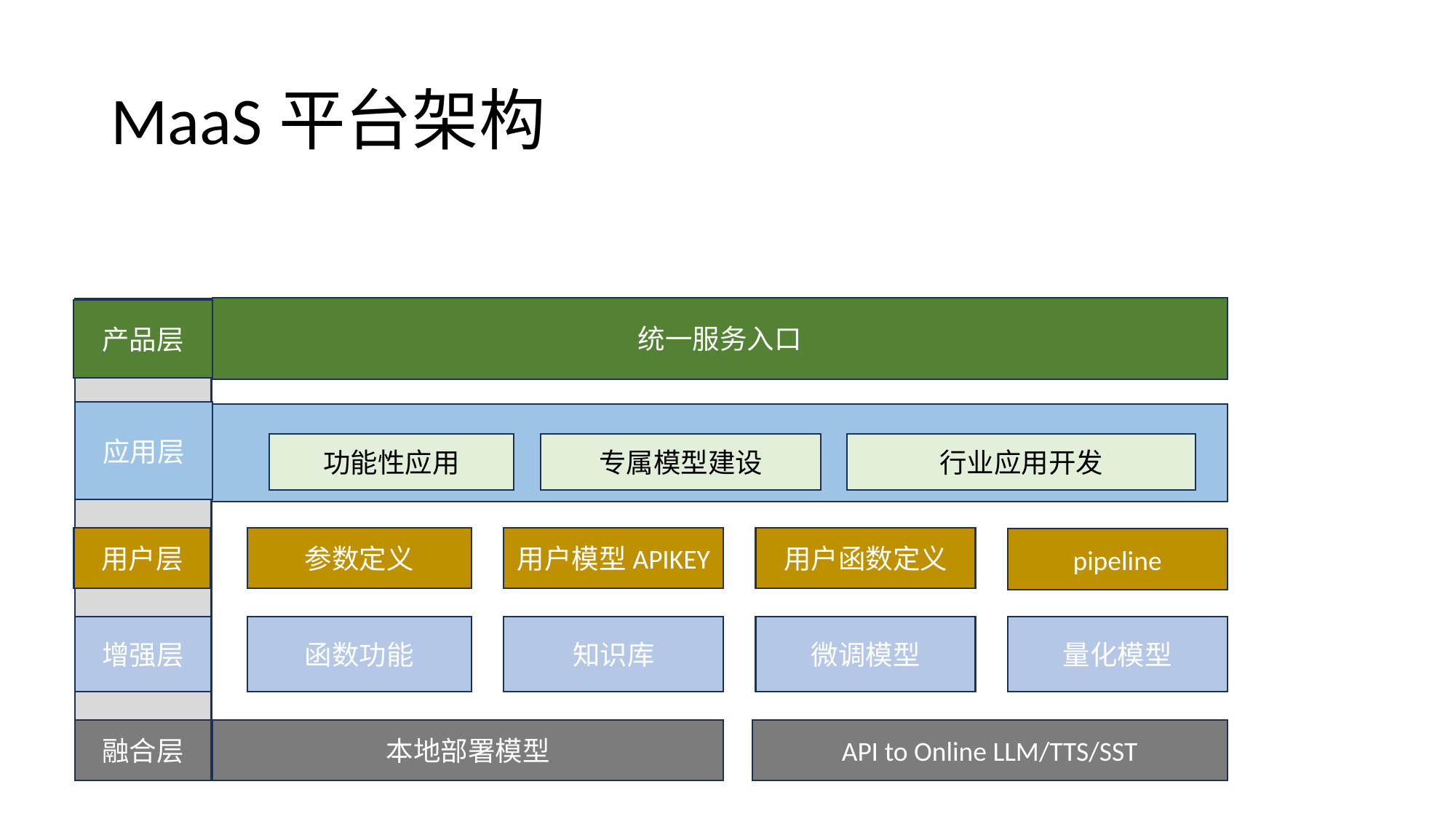

# MaaS平台架构
统一服务入口

产品层
应用层

行业应用开发
功能性应用
专属模型建设
用户层
参数定义
用户模型APIKEY
用户函数定义
pipeline
增强层
函数功能
知识库
微调模型
量化模型
融合层
API to Online LLM/TTS/SST
本地部署模型